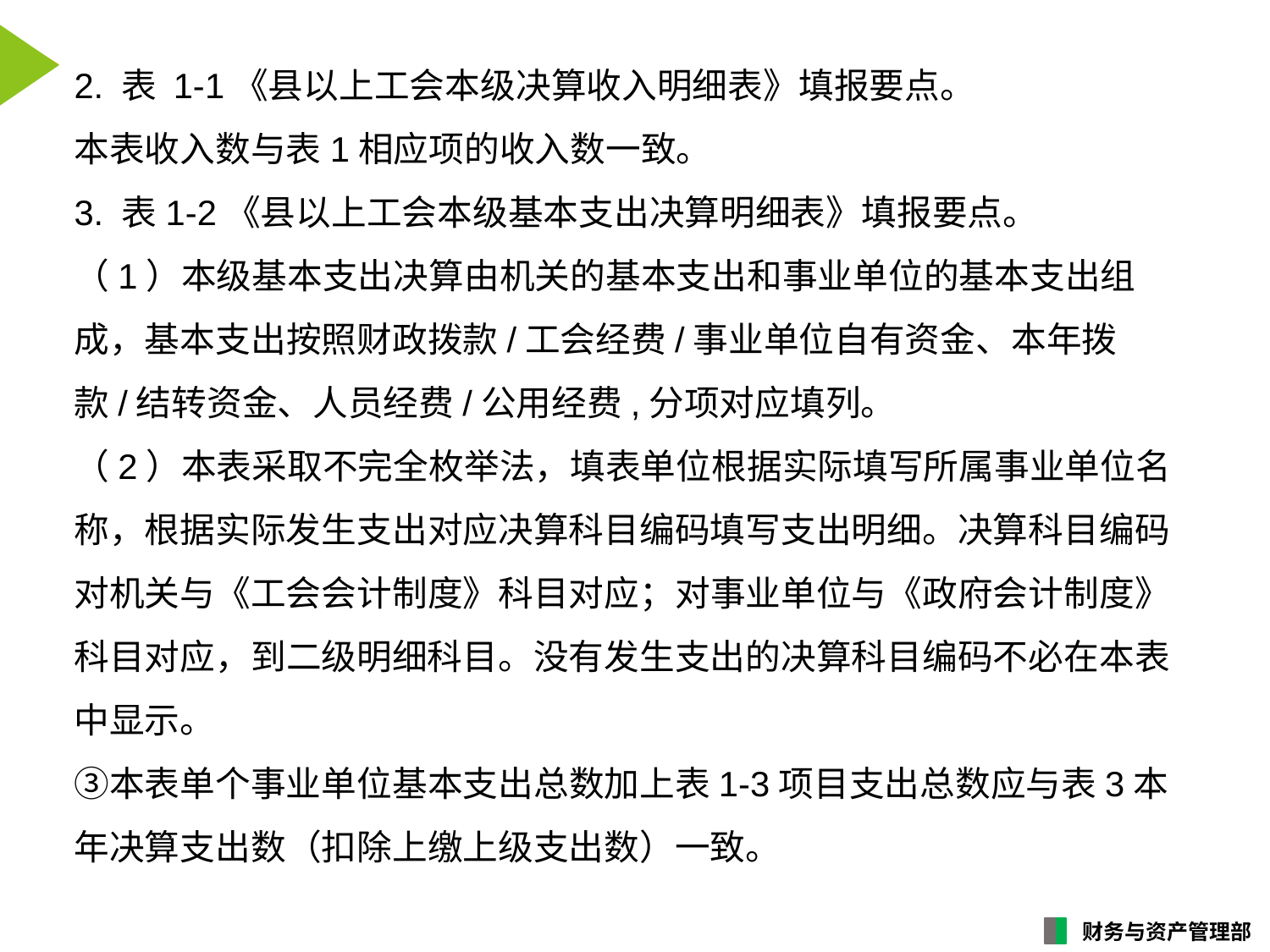

# 2. 表 1-1《县以上工会本级决算收入明细表》填报要点。 本表收入数与表1相应项的收入数一致。 3. 表1-2《县以上工会本级基本支出决算明细表》填报要点。 （1）本级基本支出决算由机关的基本支出和事业单位的基本支出组成，基本支出按照财政拨款/工会经费/事业单位自有资金、本年拨款/结转资金、人员经费/公用经费,分项对应填列。 （2）本表采取不完全枚举法，填表单位根据实际填写所属事业单位名称，根据实际发生支出对应决算科目编码填写支出明细。决算科目编码对机关与《工会会计制度》科目对应；对事业单位与《政府会计制度》科目对应，到二级明细科目。没有发生支出的决算科目编码不必在本表中显示。 ③本表单个事业单位基本支出总数加上表1-3项目支出总数应与表3本年决算支出数（扣除上缴上级支出数）一致。